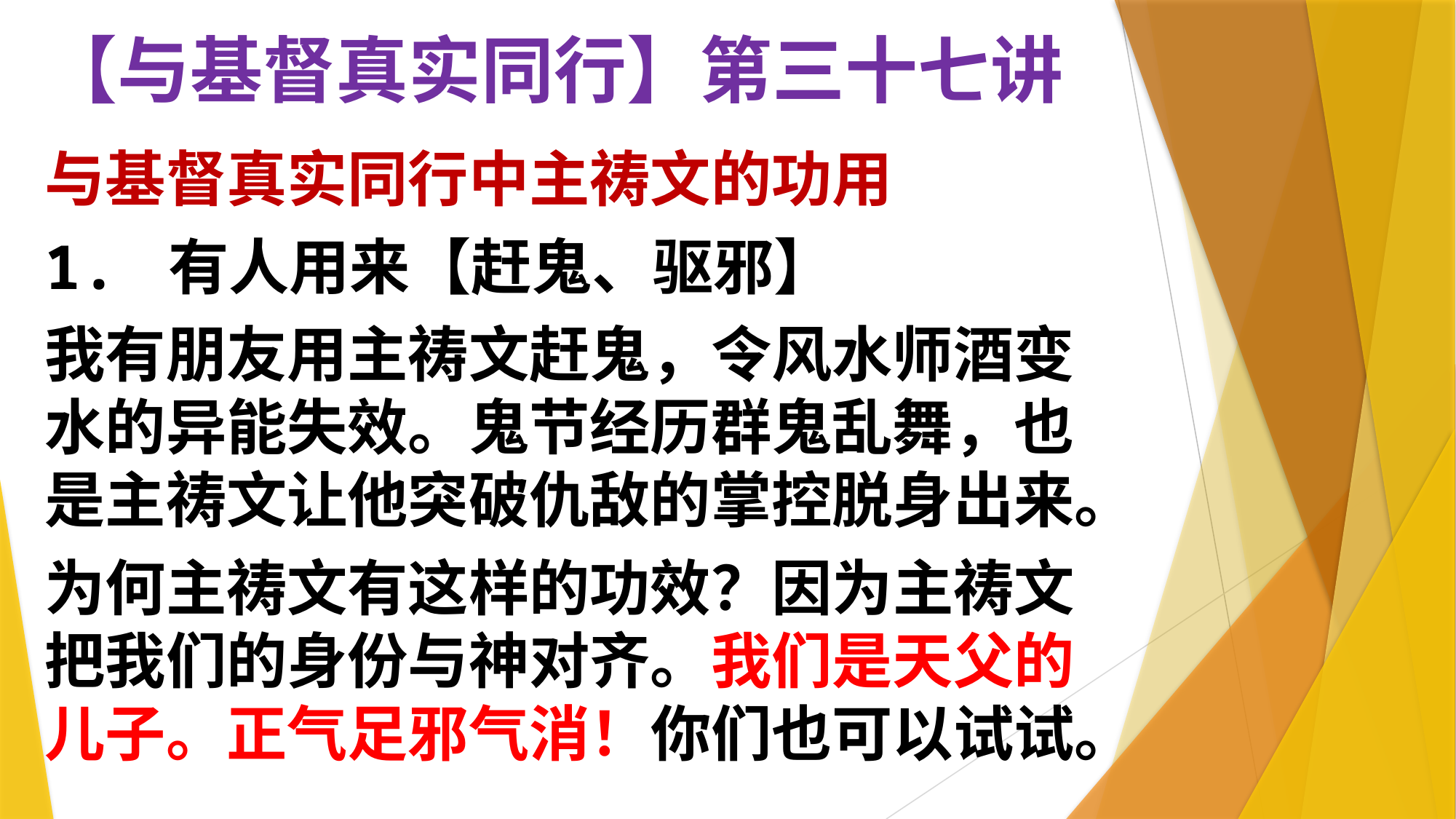

# 【与基督真实同行】第三十七讲
与基督真实同行中主祷文的功用
1. 有人用来【赶鬼、驱邪】
我有朋友用主祷文赶鬼，令风水师酒变水的异能失效。鬼节经历群鬼乱舞，也是主祷文让他突破仇敌的掌控脱身出来。
为何主祷文有这样的功效？因为主祷文把我们的身份与神对齐。我们是天父的儿子。正气足邪气消！你们也可以试试。